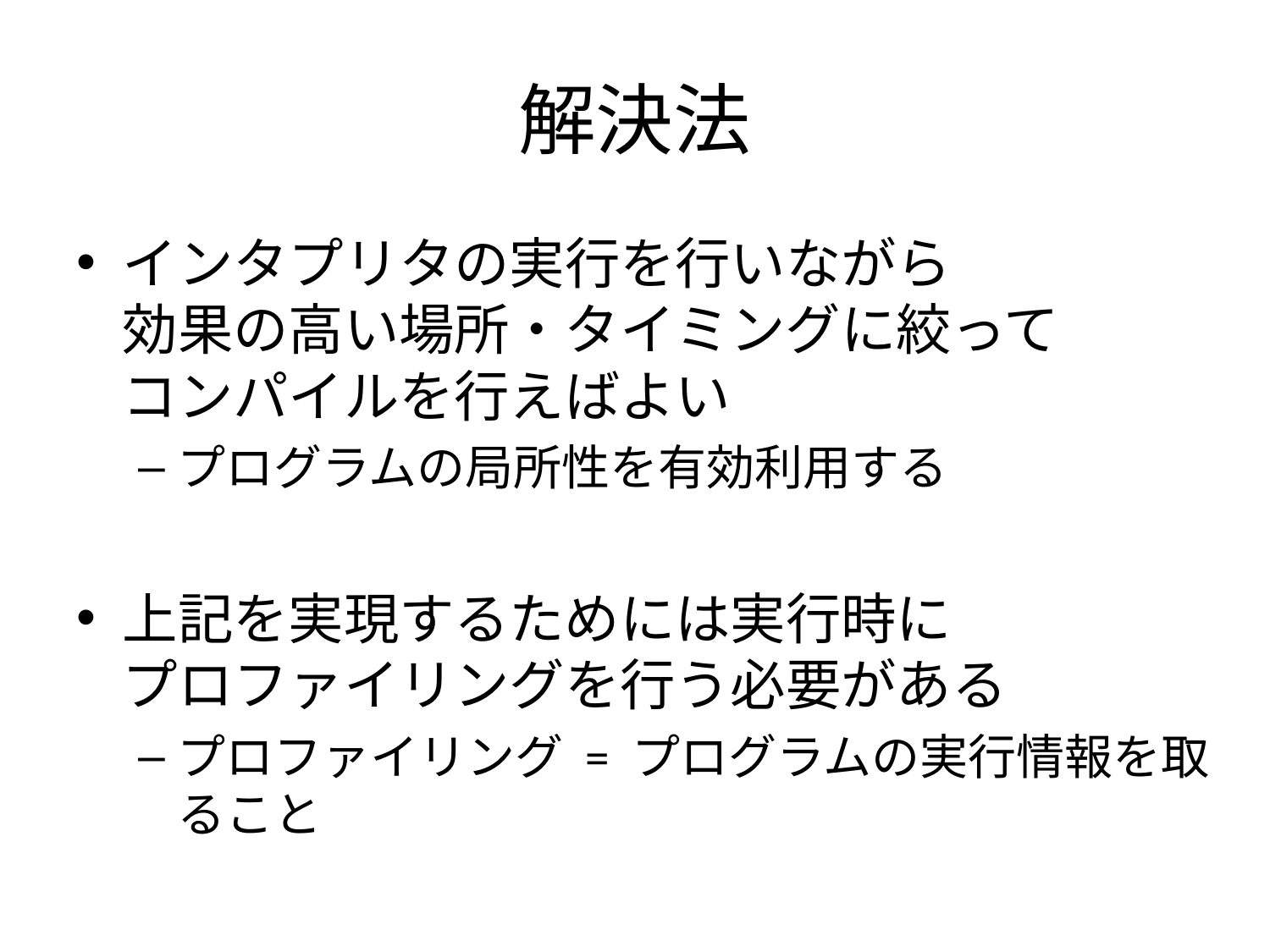

# 解決法
インタプリタの実行を行いながら
効果の高い場所・タイミングに絞って
コンパイルを行えばよい
プログラムの局所性を有効利用する

上記を実現するためには実行時に
プロファイリングを行う必要がある
プロファイリング = プログラムの実行情報を取ること